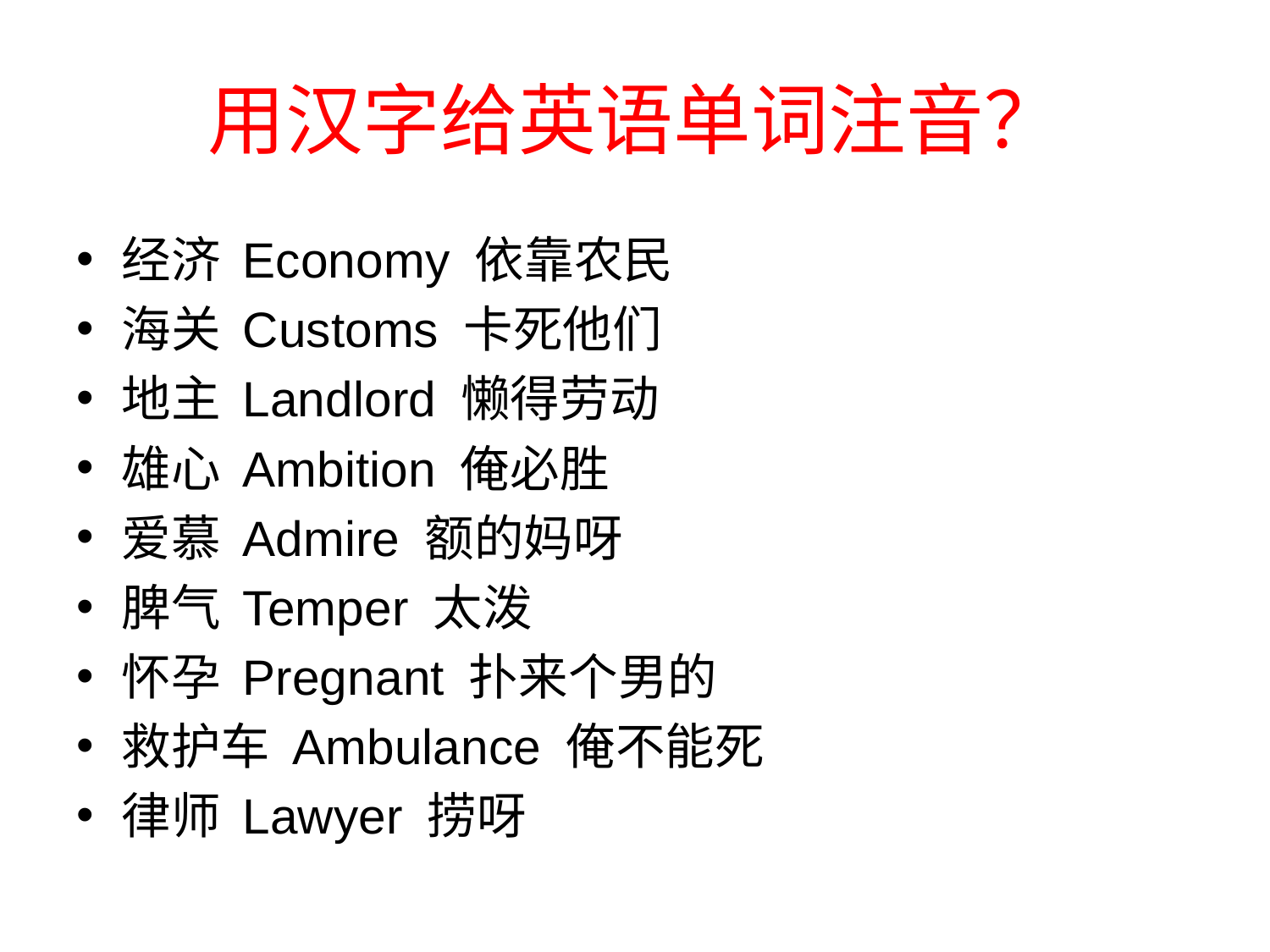

# 用汉字给英语单词注音？
经济 Economy 依靠农民
海关 Customs 卡死他们
地主 Landlord 懒得劳动
雄心 Ambition 俺必胜
爱慕 Admire 额的妈呀
脾气 Temper 太泼
怀孕 Pregnant 扑来个男的
救护车 Ambulance 俺不能死
律师 Lawyer 捞呀